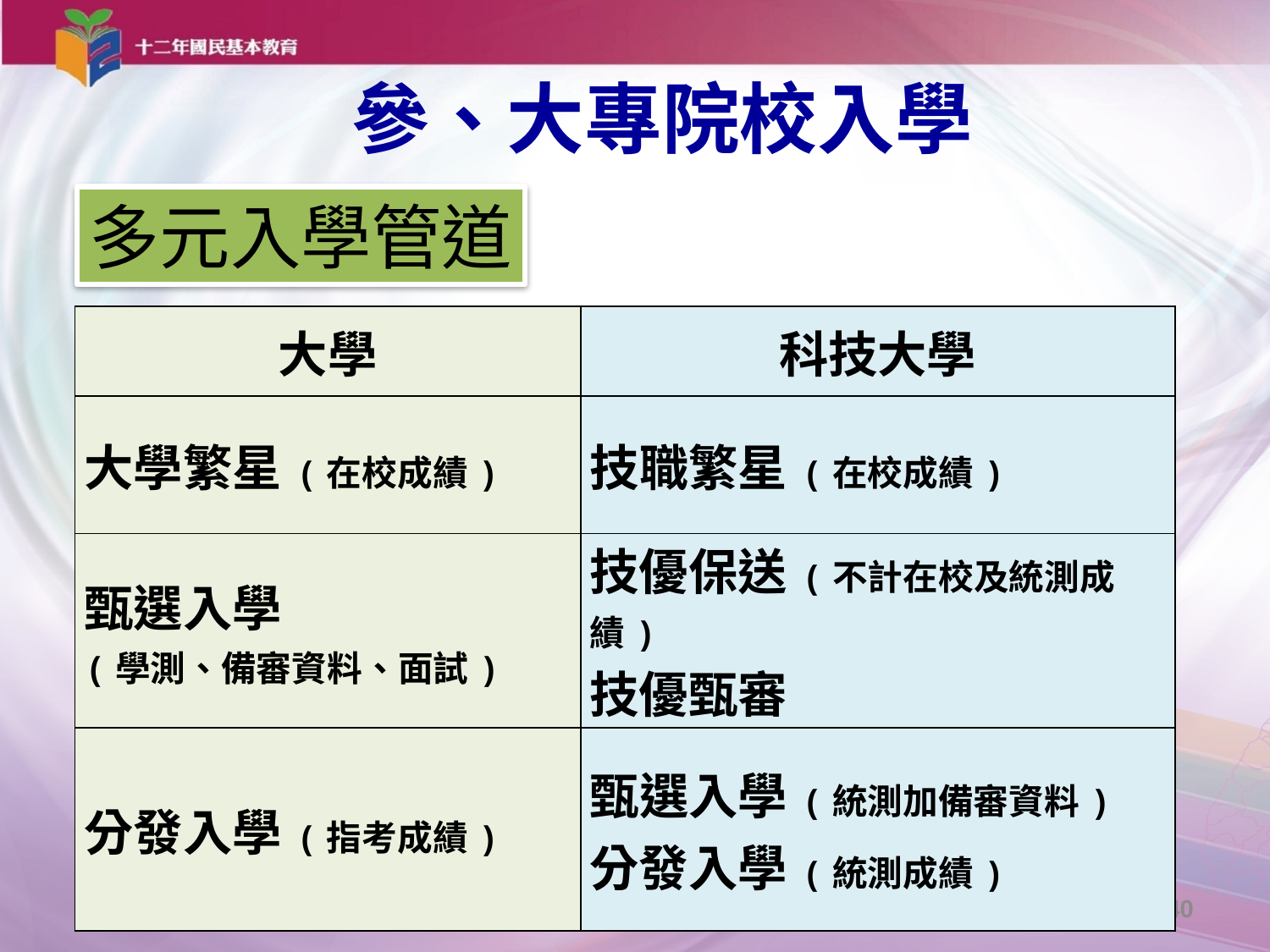

# 參、大專院校入學
多元入學管道
| 大學 | 科技大學 |
| --- | --- |
| 大學繁星(在校成績) | 技職繁星(在校成績) |
| 甄選入學 (學測、備審資料、面試) | 技優保送(不計在校及統測成績) 技優甄審 |
| 分發入學(指考成績) | 甄選入學(統測加備審資料) 分發入學(統測成績) |
40